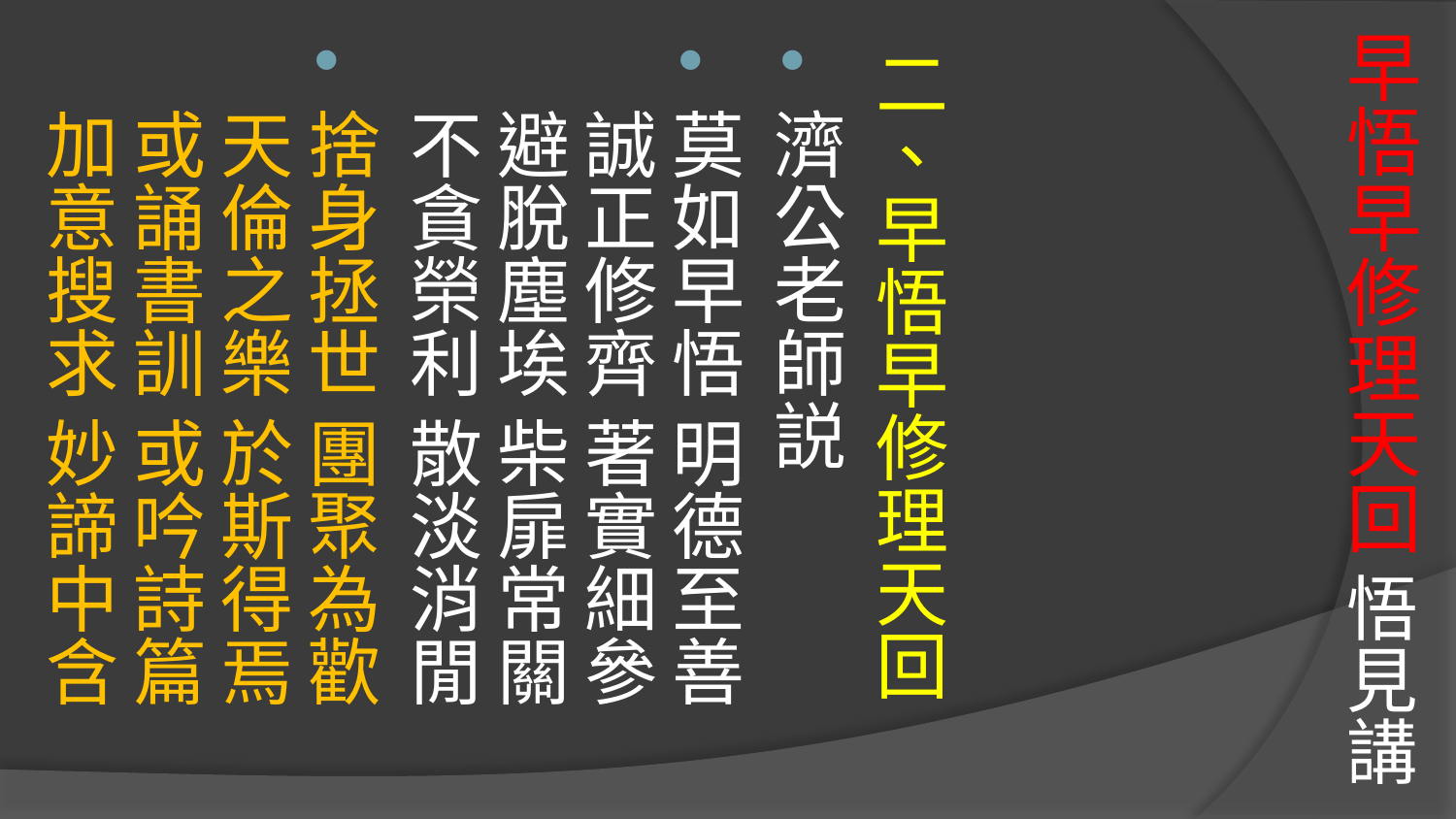

# 早悟早修理天回 悟見講
二、早悟早修理天回
濟公老師説
莫如早悟 明德至善 誠正修齊 著實細參
避脫塵埃 柴扉常關 不貪榮利 散淡消閒
捨身拯世 團聚為歡 天倫之樂 於斯得焉
或誦書訓 或吟詩篇 加意搜求 妙諦中含